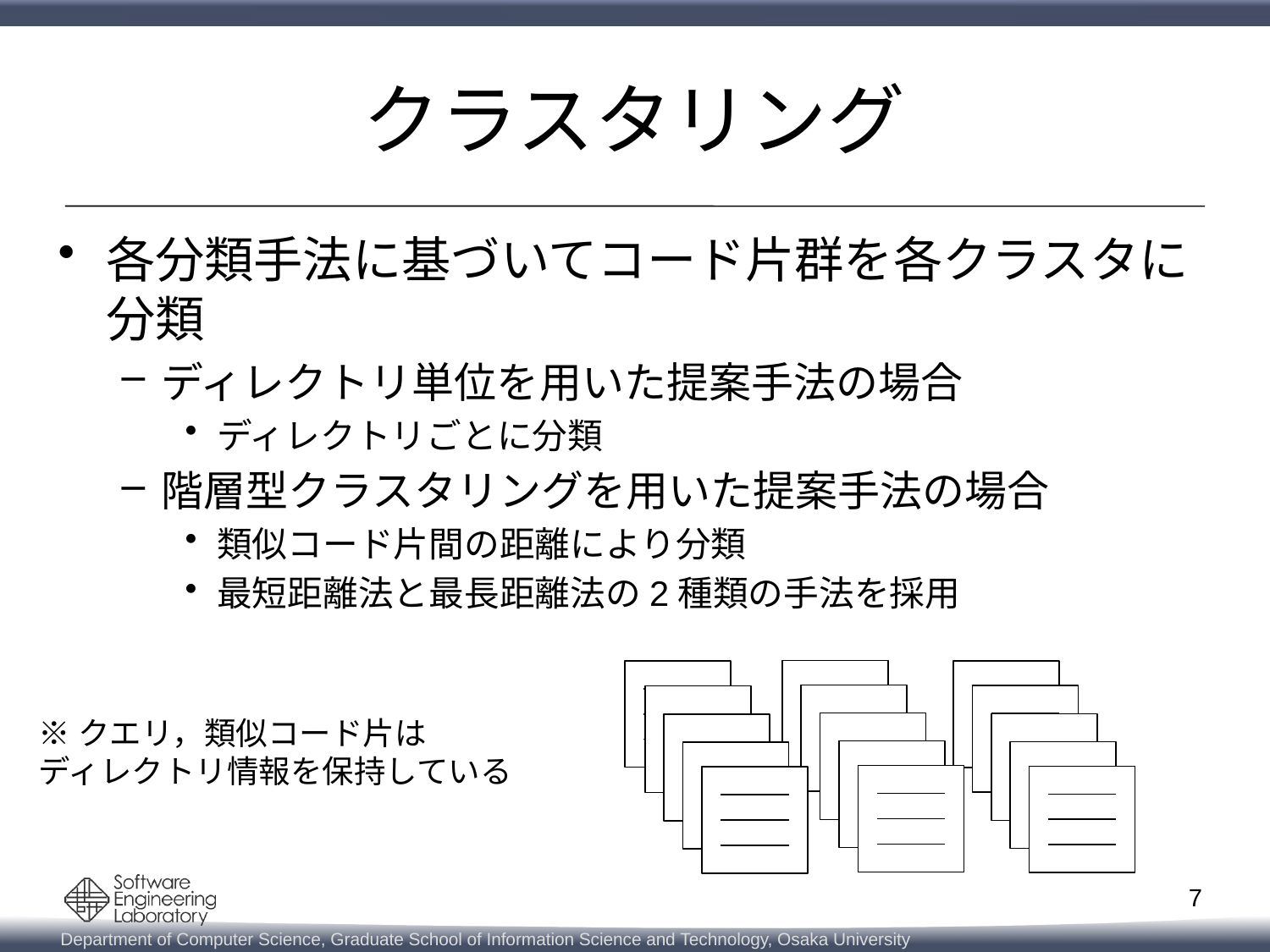

# クラスタリング
各分類手法に基づいてコード片群を各クラスタに分類
ディレクトリ単位を用いた提案手法の場合
ディレクトリごとに分類
階層型クラスタリングを用いた提案手法の場合
類似コード片間の距離により分類
最短距離法と最長距離法の2種類の手法を採用

※クエリ，類似コード片は
ディレクトリ情報を保持している

7